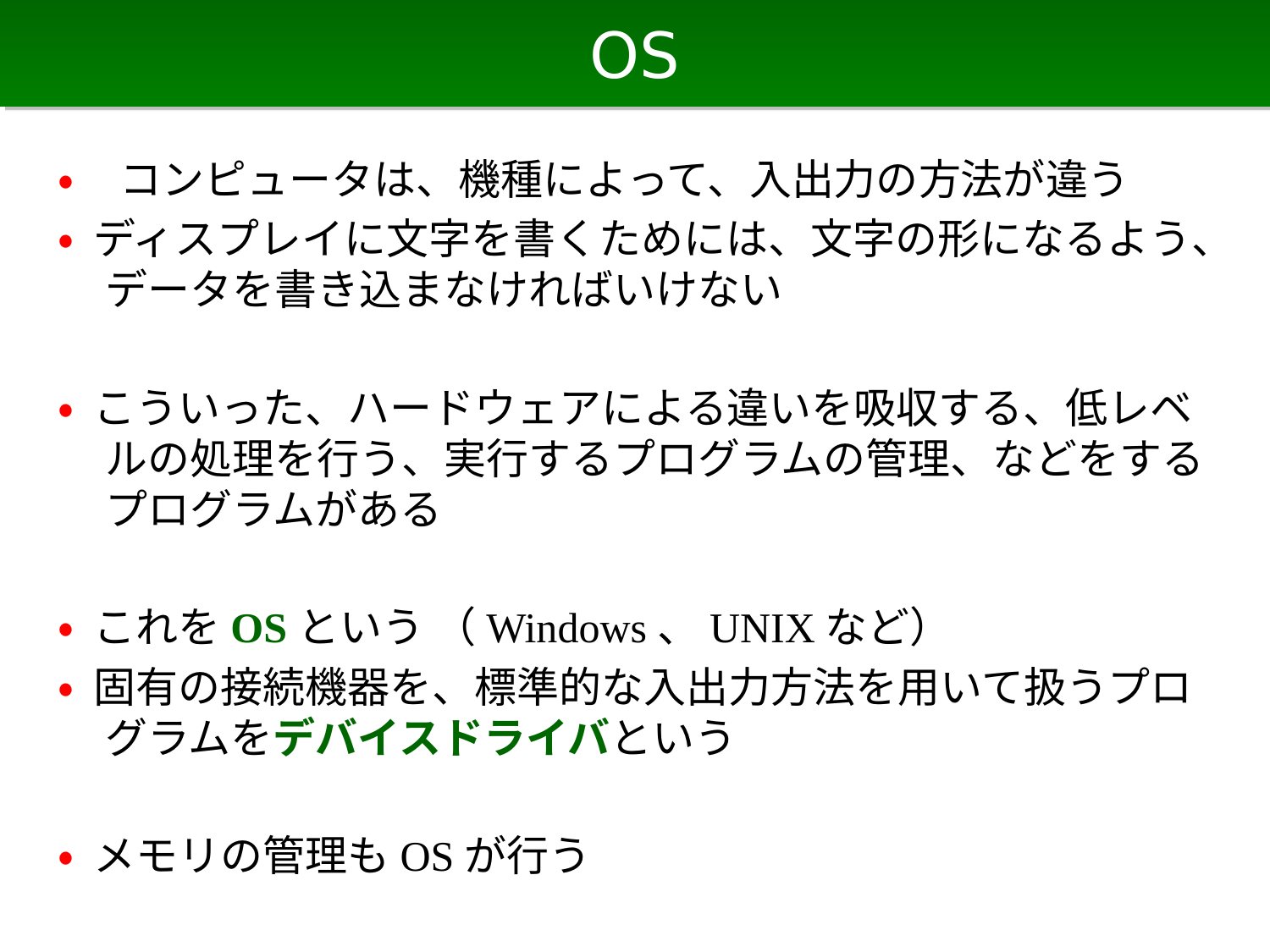

# OS
• コンピュータは、機種によって、入出力の方法が違う
• ディスプレイに文字を書くためには、文字の形になるよう、データを書き込まなければいけない

• こういった、ハードウェアによる違いを吸収する、低レベルの処理を行う、実行するプログラムの管理、などをするプログラムがある

• これをOSという （Windows、UNIXなど）
• 固有の接続機器を、標準的な入出力方法を用いて扱うプログラムをデバイスドライバという

• メモリの管理もOSが行う